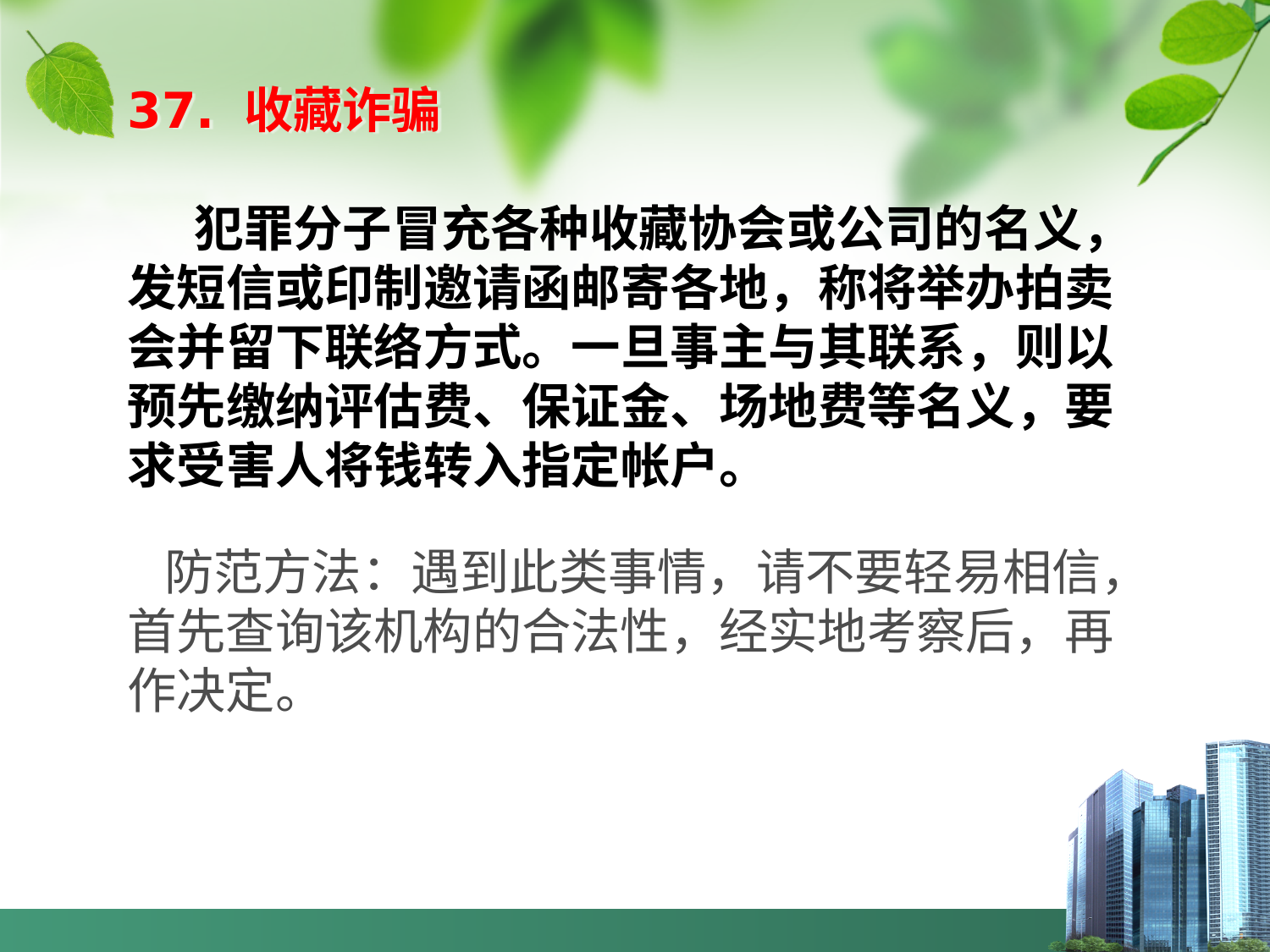

# 37. 收藏诈骗 犯罪分子冒充各种收藏协会或公司的名义，发短信或印制邀请函邮寄各地，称将举办拍卖会并留下联络方式。一旦事主与其联系，则以预先缴纳评估费、保证金、场地费等名义，要求受害人将钱转入指定帐户。
1
防范方法：遇到此类事情，请不要轻易相信，首先查询该机构的合法性，经实地考察后，再作决定。